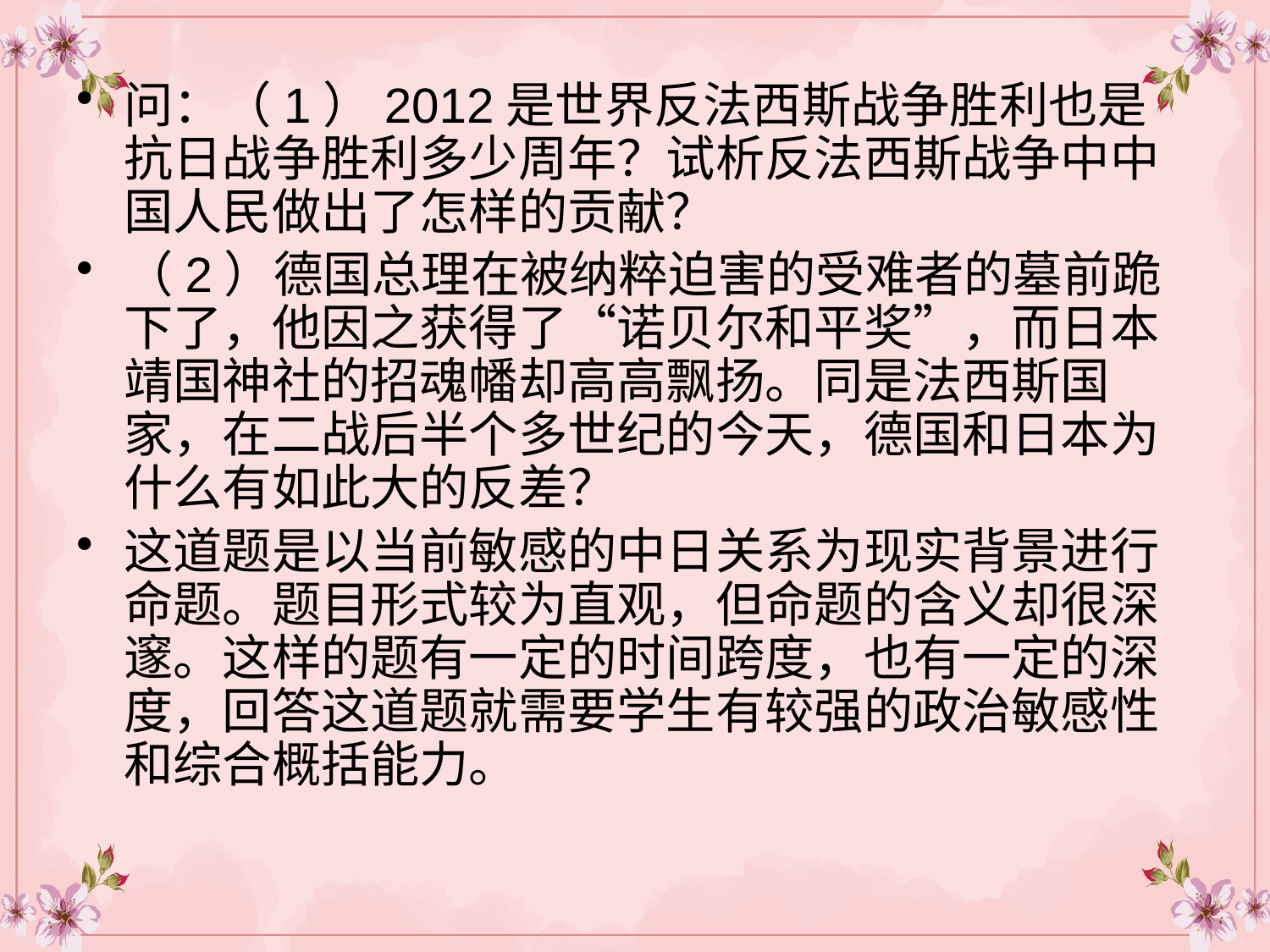

问：（1）2012是世界反法西斯战争胜利也是抗日战争胜利多少周年？试析反法西斯战争中中国人民做出了怎样的贡献？
（2）德国总理在被纳粹迫害的受难者的墓前跪下了，他因之获得了“诺贝尔和平奖”，而日本靖国神社的招魂幡却高高飘扬。同是法西斯国家，在二战后半个多世纪的今天，德国和日本为什么有如此大的反差？
这道题是以当前敏感的中日关系为现实背景进行命题。题目形式较为直观，但命题的含义却很深邃。这样的题有一定的时间跨度，也有一定的深度，回答这道题就需要学生有较强的政治敏感性和综合概括能力。